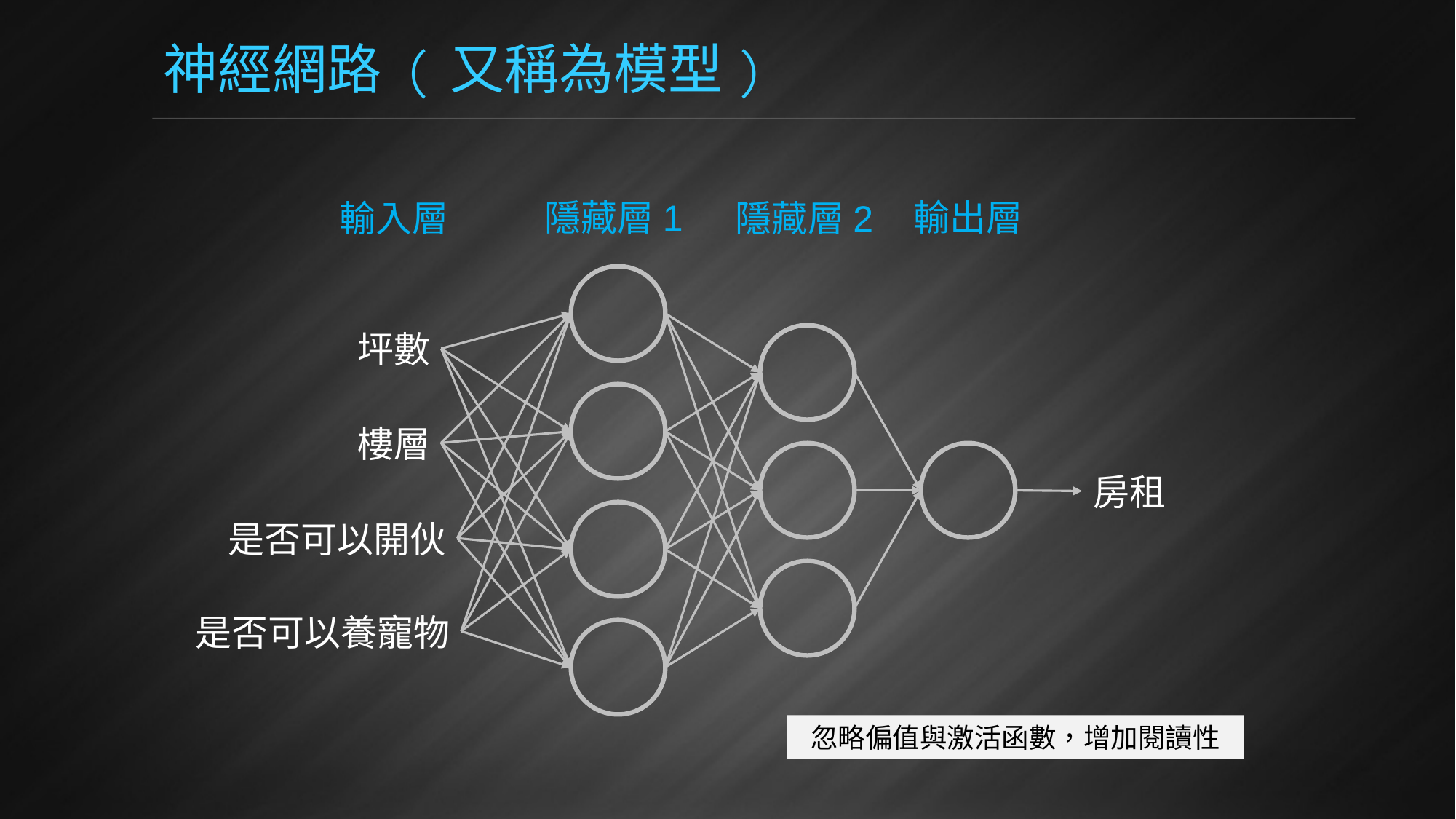

# 神經網路 (又稱為模型)
輸出層
隱藏層1
輸入層
隱藏層2

坪數

樓層

房租

是否可以開伙

是否可以養寵物

忽略偏值與激活函數，增加閱讀性